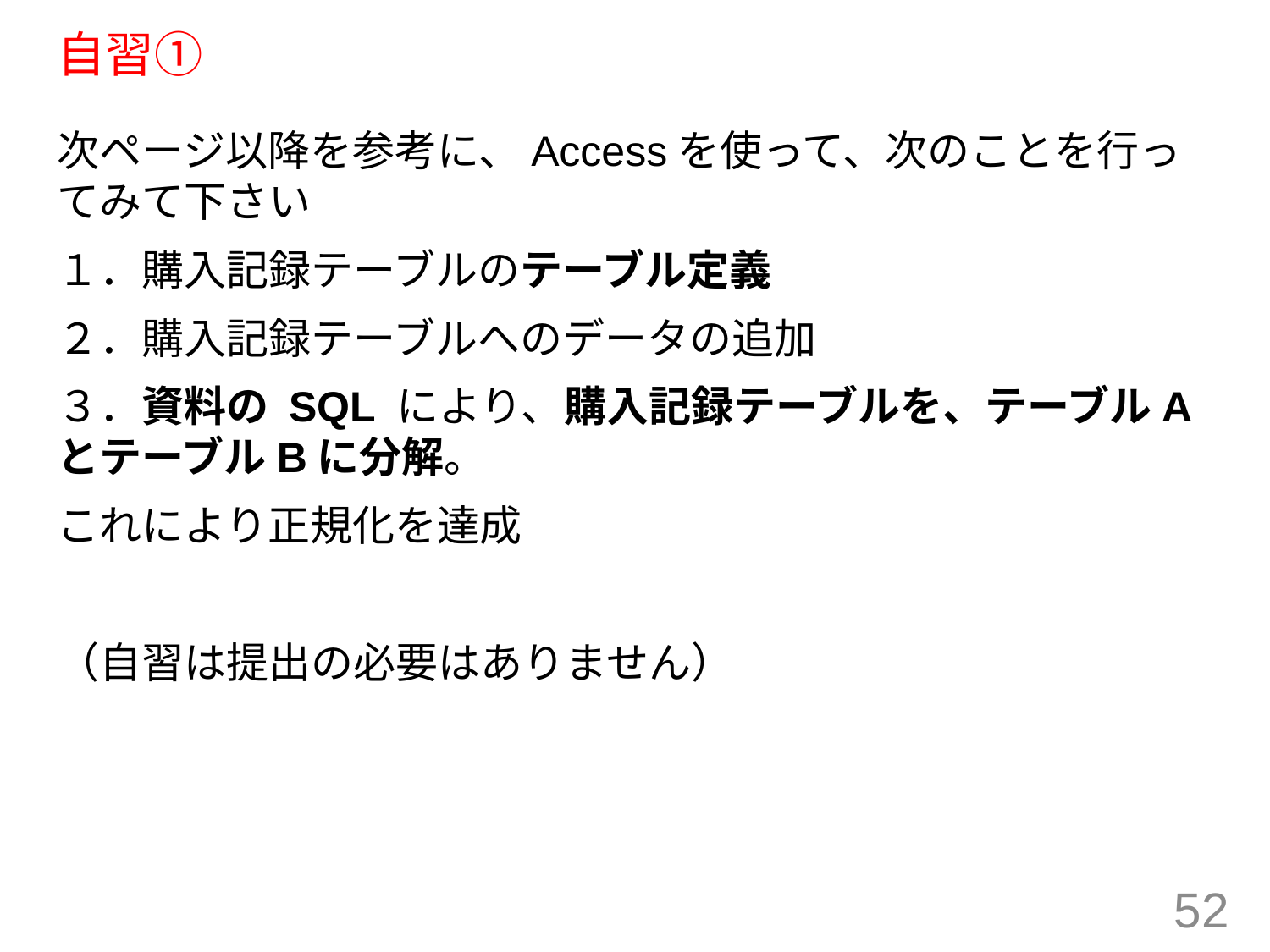

# 自習①
次ページ以降を参考に、Accessを使って、次のことを行ってみて下さい
１．購入記録テーブルのテーブル定義
２．購入記録テーブルへのデータの追加
３．資料の SQL により、購入記録テーブルを、テーブルAとテーブルBに分解。
これにより正規化を達成

（自習は提出の必要はありません）
52